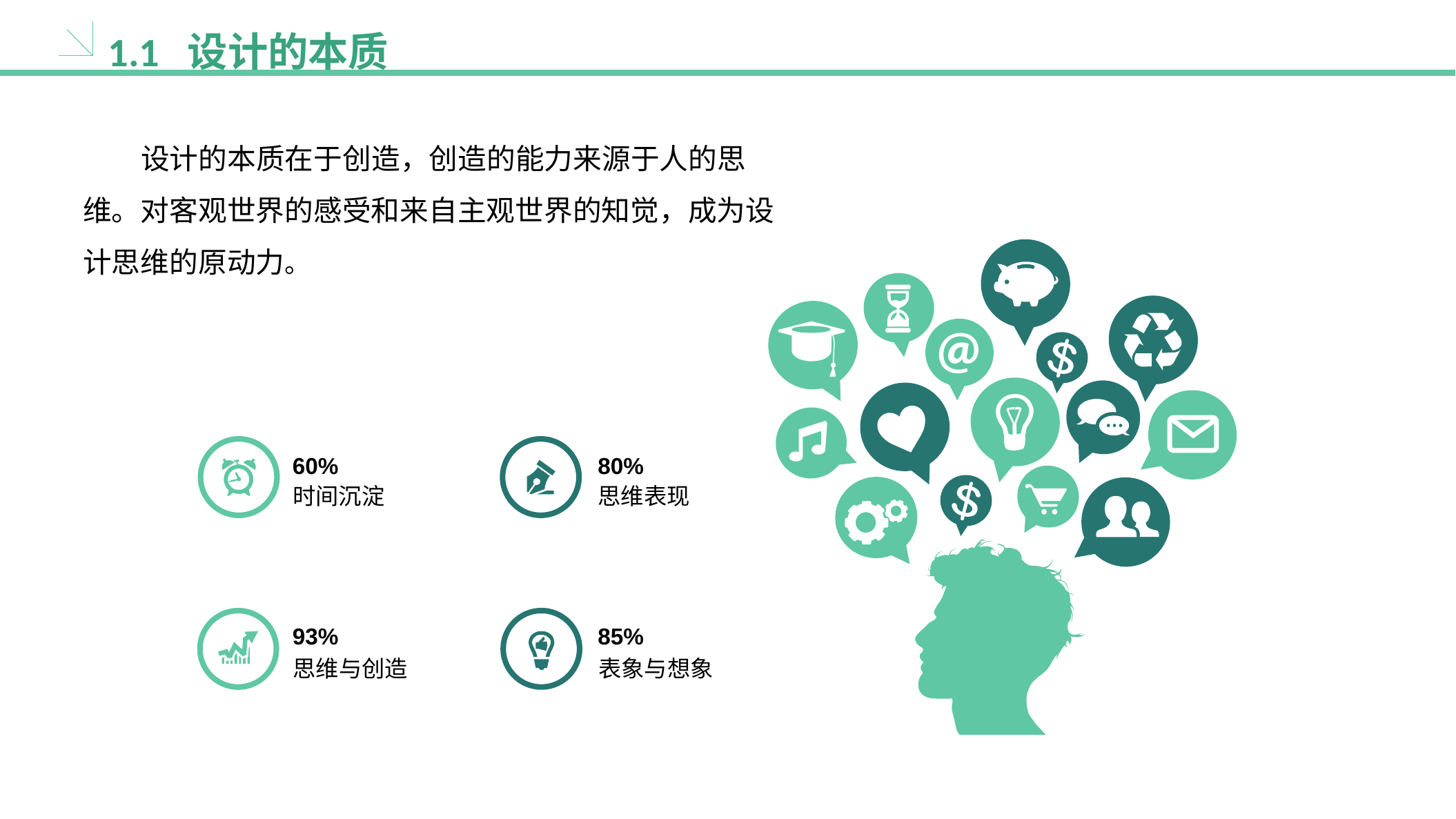

1.1  设计的本质

        设计的本质在于创造，创造的能力来源于人的思维。对客观世界的感受和来自主观世界的知觉，成为设计思维的原动力。

60%
80%

时间沉淀
思维表现

93%
85%

思维与创造
表象与想象